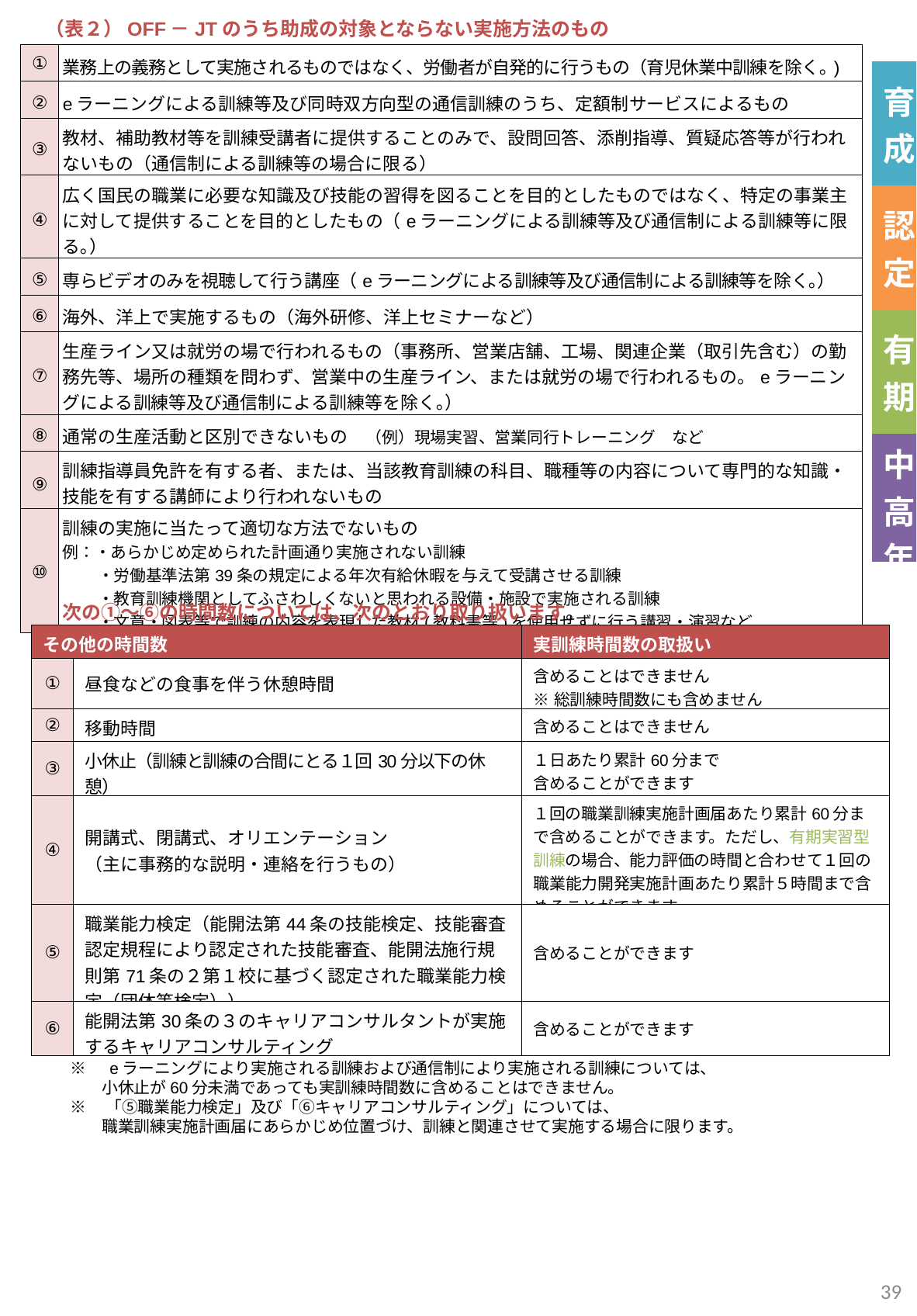

（表２）OFF－JTのうち助成の対象とならない実施方法のもの
| ① | 業務上の義務として実施されるものではなく、労働者が自発的に行うもの（育児休業中訓練を除く｡) |
| --- | --- |
| ② | eラーニングによる訓練等及び同時双方向型の通信訓練のうち、定額制サービスによるもの |
| ③ | 教材、補助教材等を訓練受講者に提供することのみで、設問回答、添削指導、質疑応答等が行われないもの（通信制による訓練等の場合に限る） |
| ④ | 広く国民の職業に必要な知識及び技能の習得を図ることを目的としたものではなく、特定の事業主に対して提供することを目的としたもの（eラーニングによる訓練等及び通信制による訓練等に限る｡） |
| ⑤ | 専らビデオのみを視聴して行う講座（eラーニングによる訓練等及び通信制による訓練等を除く｡） |
| ⑥ | 海外、洋上で実施するもの（海外研修、洋上セミナーなど） |
| ⑦ | 生産ライン又は就労の場で行われるもの（事務所、営業店舗、工場、関連企業（取引先含む）の勤務先等、場所の種類を問わず、営業中の生産ライン、または就労の場で行われるもの。eラーニングによる訓練等及び通信制による訓練等を除く｡） |
| ⑧ | 通常の生産活動と区別できないもの　（例）現場実習、営業同行トレーニング　など |
| ⑨ | 訓練指導員免許を有する者、または、当該教育訓練の科目、職種等の内容について専門的な知識・技能を有する講師により行われないもの |
| ⑩ | 訓練の実施に当たって適切な方法でないもの 例：・あらかじめ定められた計画通り実施されない訓練 ・労働基準法第39条の規定による年次有給休暇を与えて受講させる訓練 ・教育訓練機関としてふさわしくないと思われる設備・施設で実施される訓練 ・文章・図表等で訓練の内容を表現した教材(教科書等)を使用せずに行う講習・演習など |
| 育成 |
| --- |
| 認定 |
| 有期 |
| 中高年 |
次の①～⑥の時間数については、次のとおり取り扱います。
| その他の時間数 | その他の時間数 | 実訓練時間数の取扱い |
| --- | --- | --- |
| ① | 昼食などの食事を伴う休憩時間 | 含めることはできません ※総訓練時間数にも含めません |
| ② | 移動時間 | 含めることはできません |
| ③ | 小休止（訓練と訓練の合間にとる１回30分以下の休憩） | １日あたり累計60分まで 含めることができます |
| ④ | 開講式、閉講式、オリエンテーション （主に事務的な説明・連絡を行うもの） | １回の職業訓練実施計画届あたり累計60分まで含めることができます。ただし、有期実習型訓練の場合、能力評価の時間と合わせて１回の職業能力開発実施計画あたり累計５時間まで含めることができます。 |
| ⑤ | 職業能力検定（能開法第44条の技能検定、技能審査認定規程により認定された技能審査、能開法施行規則第71条の２第１校に基づく認定された職業能力検定（団体等検定）） | 含めることができます |
| ⑥ | 能開法第30条の３のキャリアコンサルタントが実施するキャリアコンサルティング | 含めることができます |
※　eラーニングにより実施される訓練および通信制により実施される訓練については、
　　小休止が60分未満であっても実訓練時間数に含めることはできません。
※　「⑤職業能力検定」及び「⑥キャリアコンサルティング」については、
　　職業訓練実施計画届にあらかじめ位置づけ、訓練と関連させて実施する場合に限ります。
39